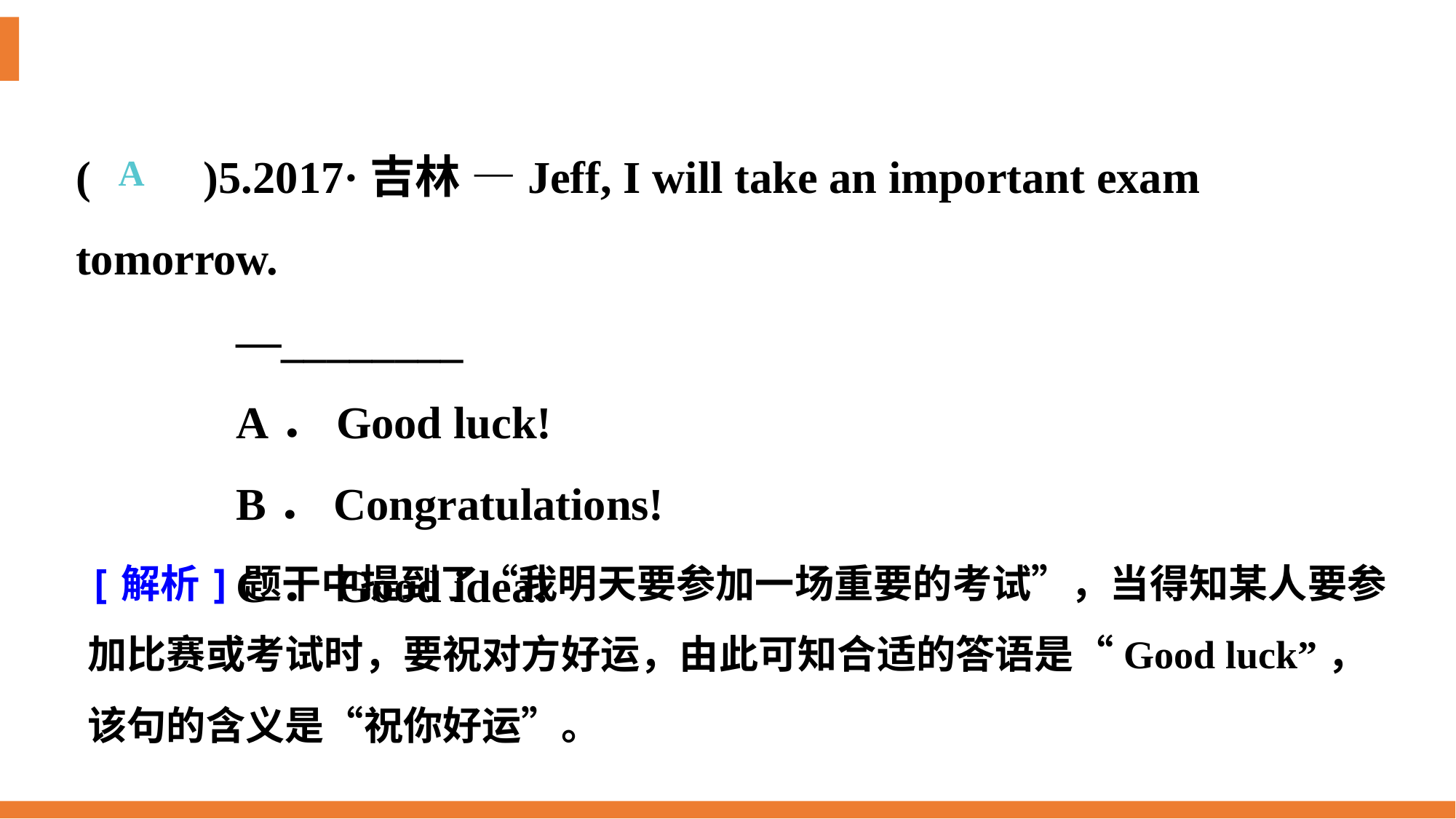

(　　)5.2017·吉林 —Jeff, I will take an important exam tomorrow.
—________
A．Good luck!
B．Congratulations!
C．Good idea!
A
[解析]题干中提到了“我明天要参加一场重要的考试”，当得知某人要参加比赛或考试时，要祝对方好运，由此可知合适的答语是“Good luck”，该句的含义是“祝你好运”。